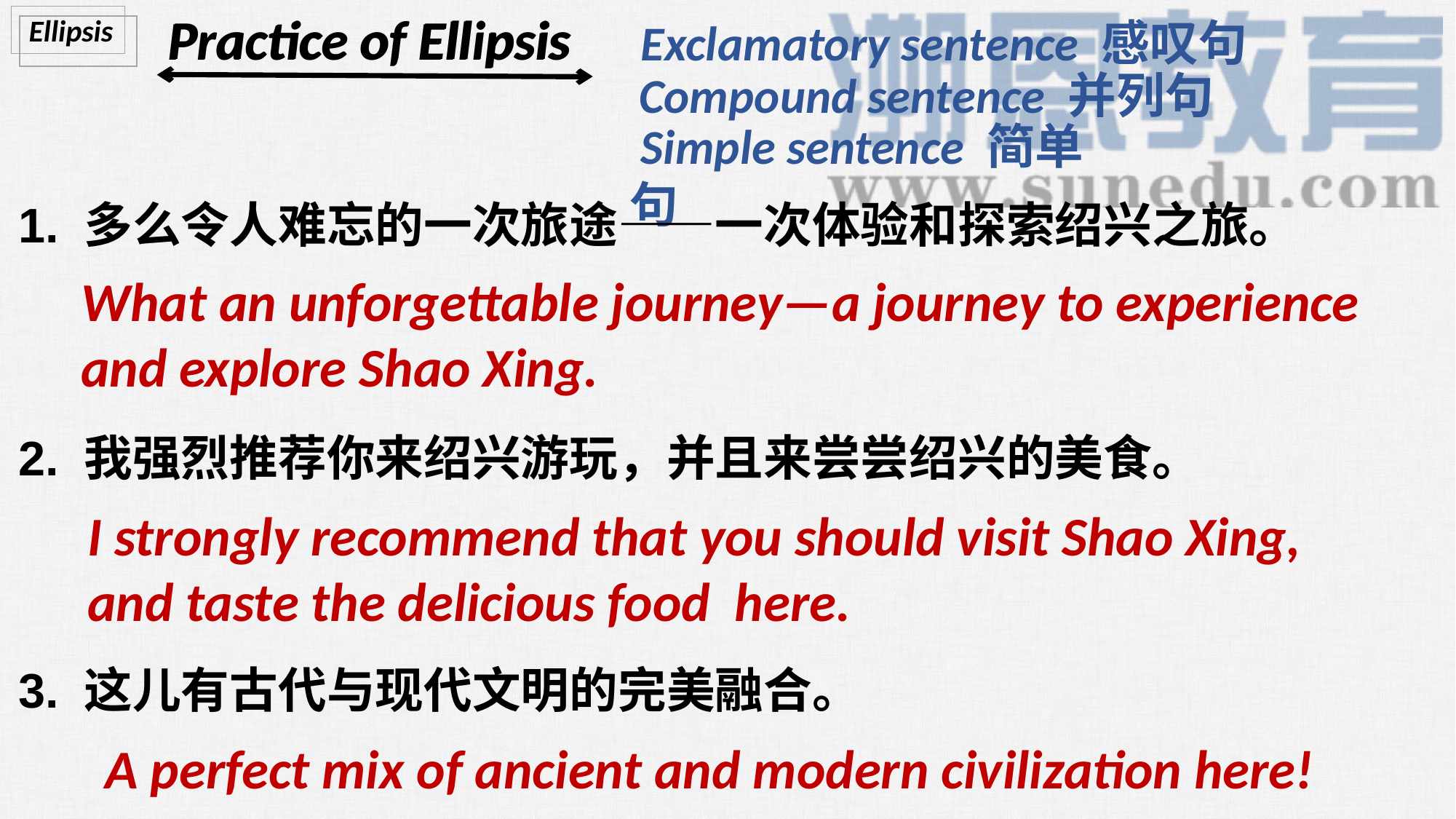

Practice of Ellipsis
Practice of Ellipsis
 Ellipsis
 Exclamatory sentence 感叹句

 Compound sentence 并列句
 Simple sentence 简单句
1. 多么令人难忘的一次旅途——一次体验和探索绍兴之旅。

2. 我强烈推荐你来绍兴游玩，并且来尝尝绍兴的美食。

3. 这儿有古代与现代文明的完美融合。
What an unforgettable journey—a journey to experience and explore Shao Xing.
I strongly recommend that you should visit Shao Xing, and taste the delicious food  here.
A perfect mix of ancient and modern civilization here!